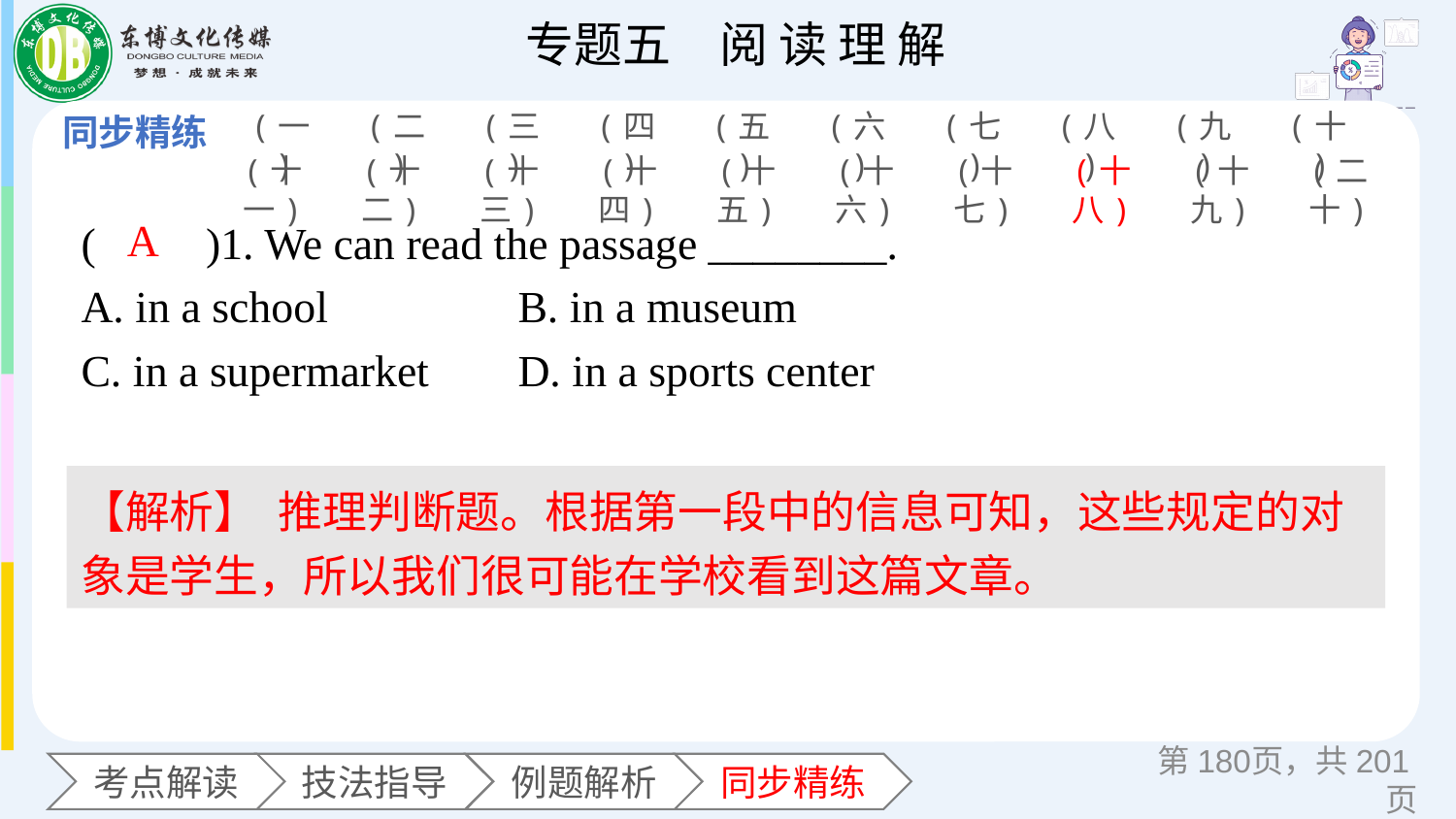

(一)
(二)
(三)
(四)
(五)
(六)
(七)
(八)
(九)
(十)
(十一)
(十二)
(十三)
(十四)
(十五)
(十六)
(十七)
(十八)
(十九)
(二十)
(　　)1. We can read the passage ________.
A. in a school    	B. in a museum
C. in a supermarket    	D. in a sports center
A
【解析】  推理判断题。根据第一段中的信息可知，这些规定的对象是学生，所以我们很可能在学校看到这篇文章。
第180页，共201页